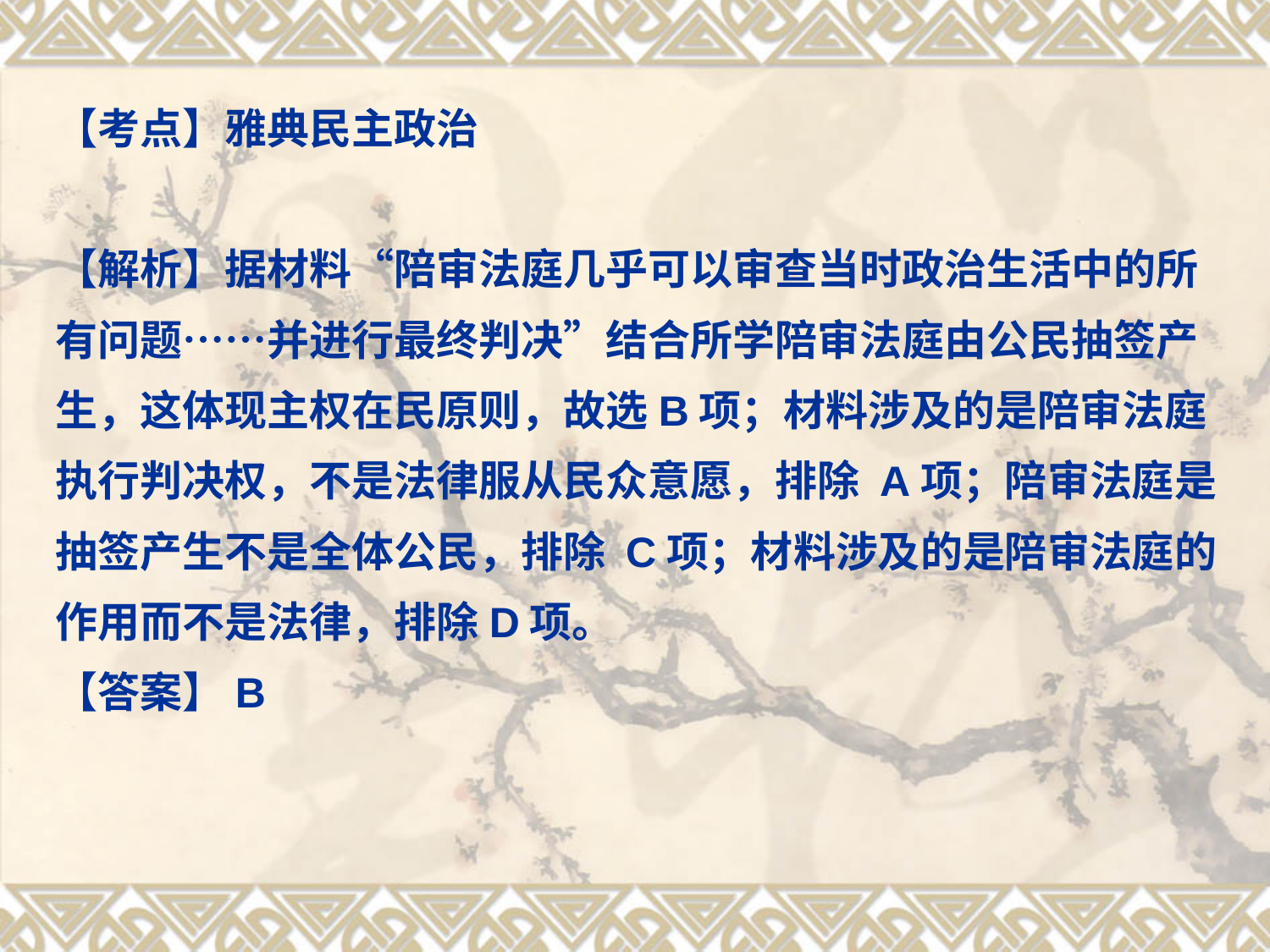

【考点】雅典民主政治

【解析】据材料“陪审法庭几乎可以审查当时政治生活中的所有问题……并进行最终判决”结合所学陪审法庭由公民抽签产生，这体现主权在民原则，故选B项；材料涉及的是陪审法庭执行判决权，不是法律服从民众意愿，排除 A项；陪审法庭是抽签产生不是全体公民，排除 C项；材料涉及的是陪审法庭的作用而不是法律，排除D项。
【答案】B